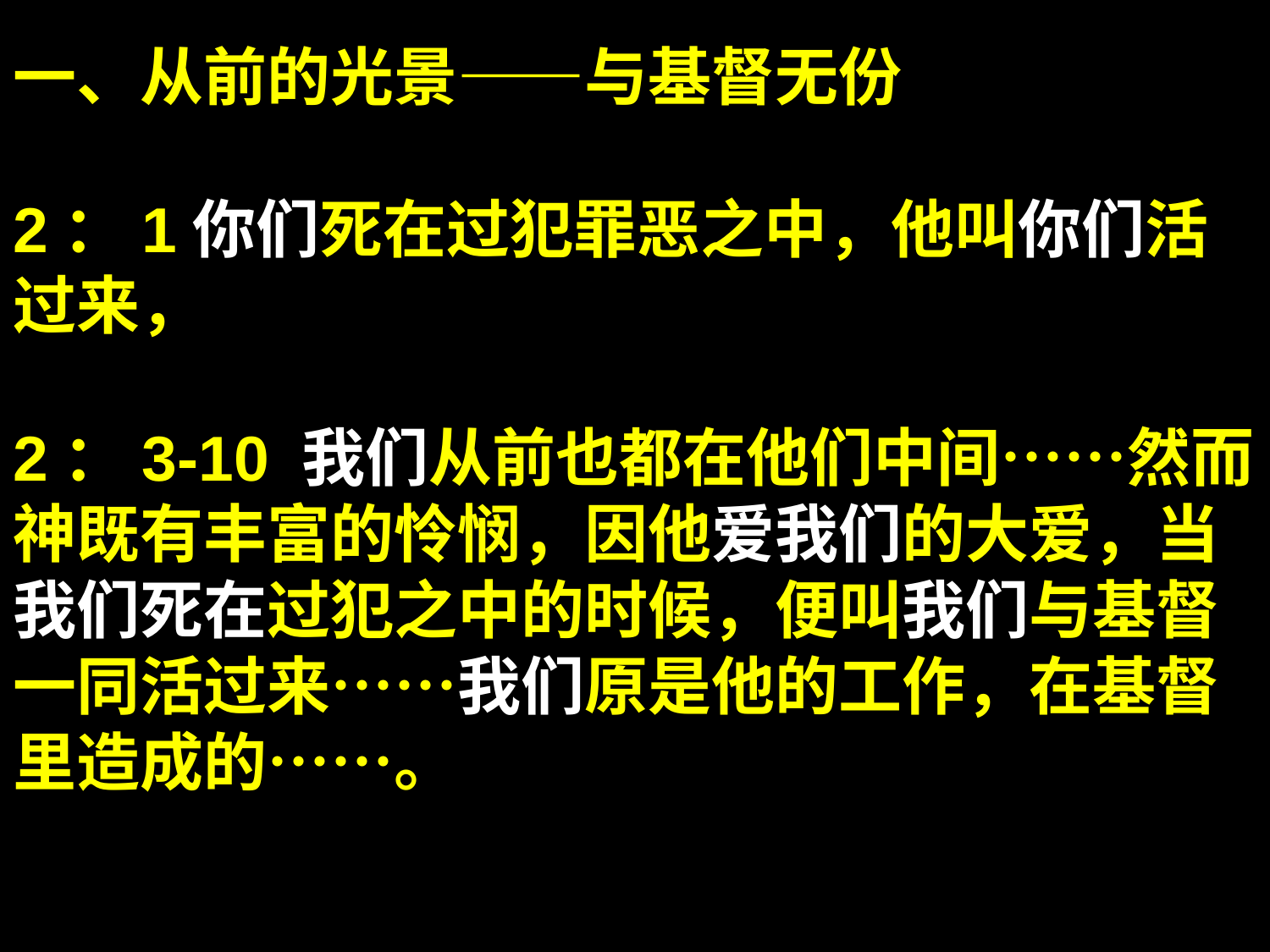

一、从前的光景——与基督无份
2：1你们死在过犯罪恶之中，他叫你们活过来，
2：3-10 我们从前也都在他们中间……然而神既有丰富的怜悯，因他爱我们的大爱，当我们死在过犯之中的时候，便叫我们与基督一同活过来……我们原是他的工作，在基督里造成的……。